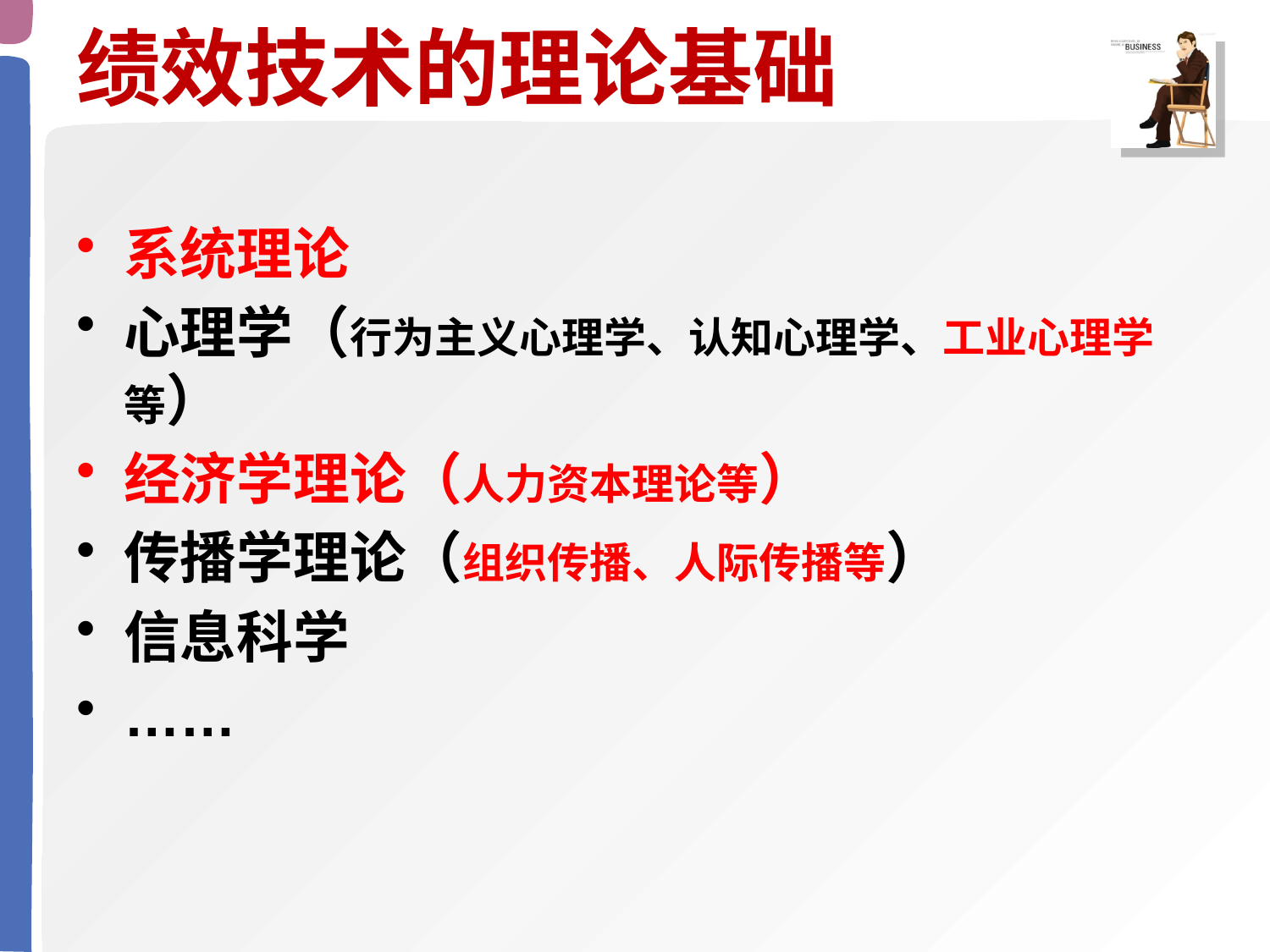

# 绩效技术的理论基础
系统理论
心理学（行为主义心理学、认知心理学、工业心理学等）
经济学理论（人力资本理论等）
传播学理论（组织传播、人际传播等）
信息科学
……